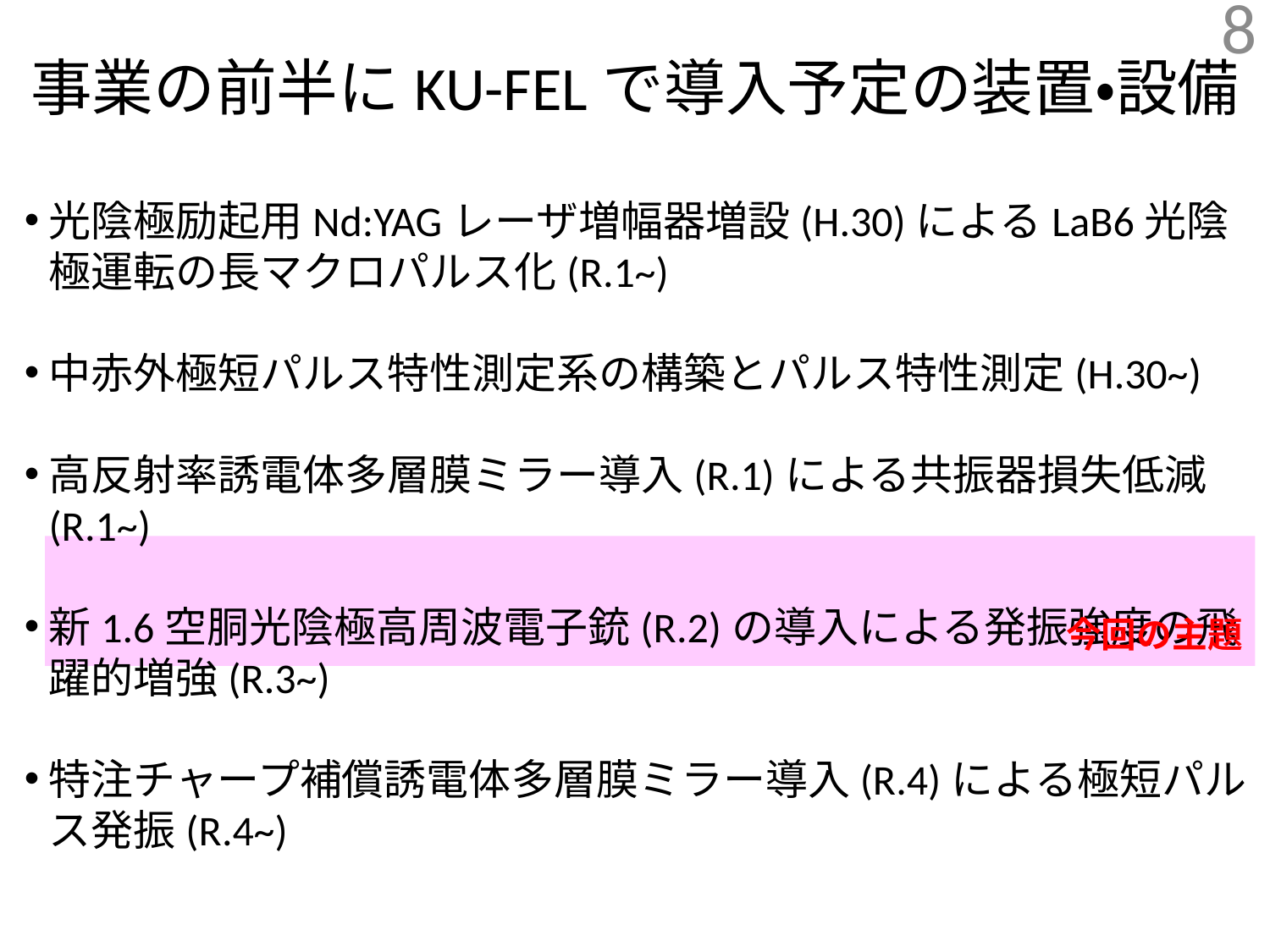

8
# 事業の前半にKU-FELで導入予定の装置・設備
光陰極励起用Nd:YAGレーザ増幅器増設(H.30)によるLaB6光陰極運転の長マクロパルス化(R.1~)

中赤外極短パルス特性測定系の構築とパルス特性測定(H.30~)

高反射率誘電体多層膜ミラー導入(R.1)による共振器損失低減(R.1~)

新1.6空胴光陰極高周波電子銃(R.2)の導入による発振強度の飛躍的増強(R.3~)

特注チャープ補償誘電体多層膜ミラー導入(R.4)による極短パルス発振(R.4~)

今回の主題